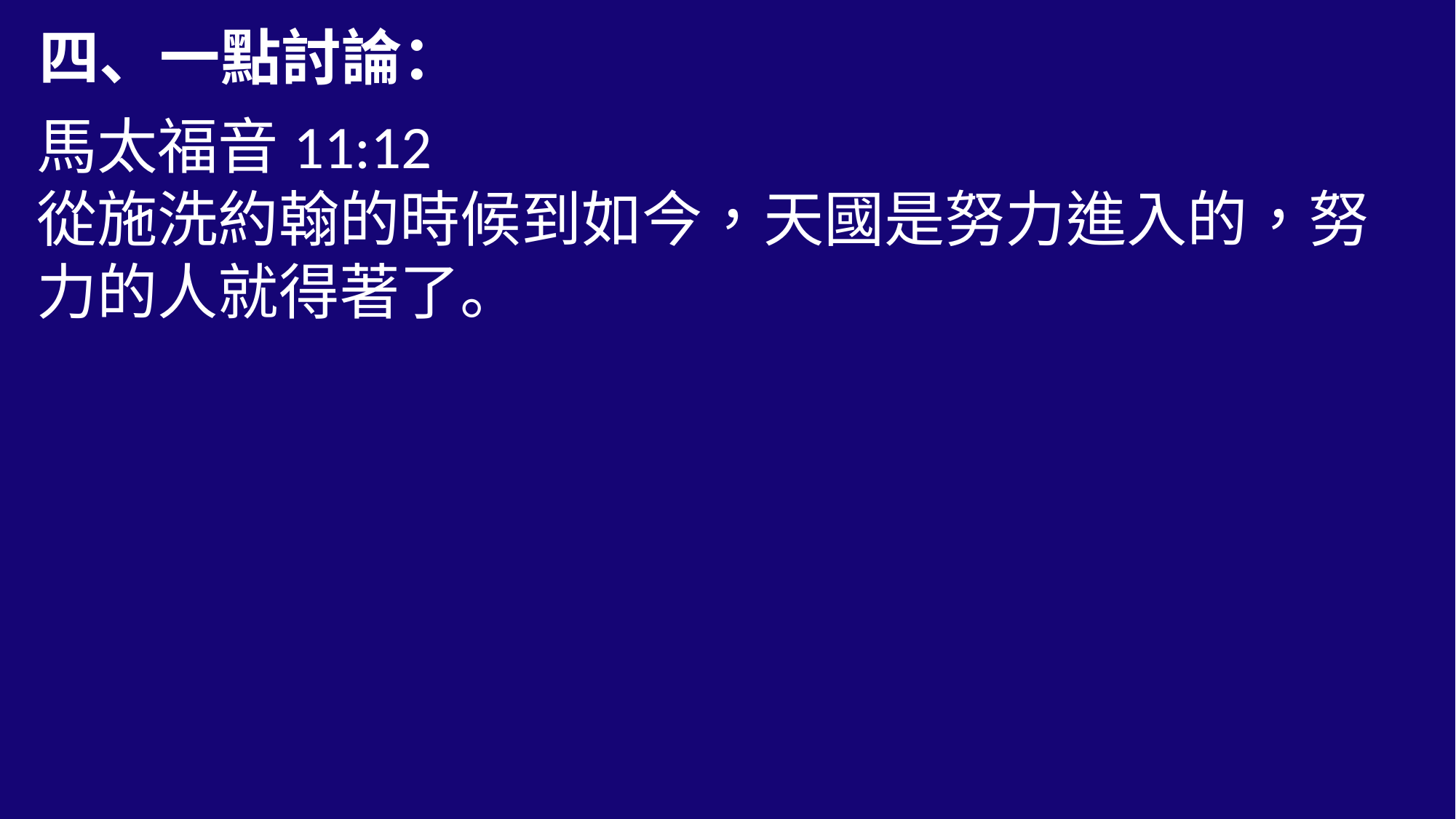

四、一點討論：
馬太福音11:12
從施洗約翰的時候到如今，天國是努力進入的，努力的人就得著了。